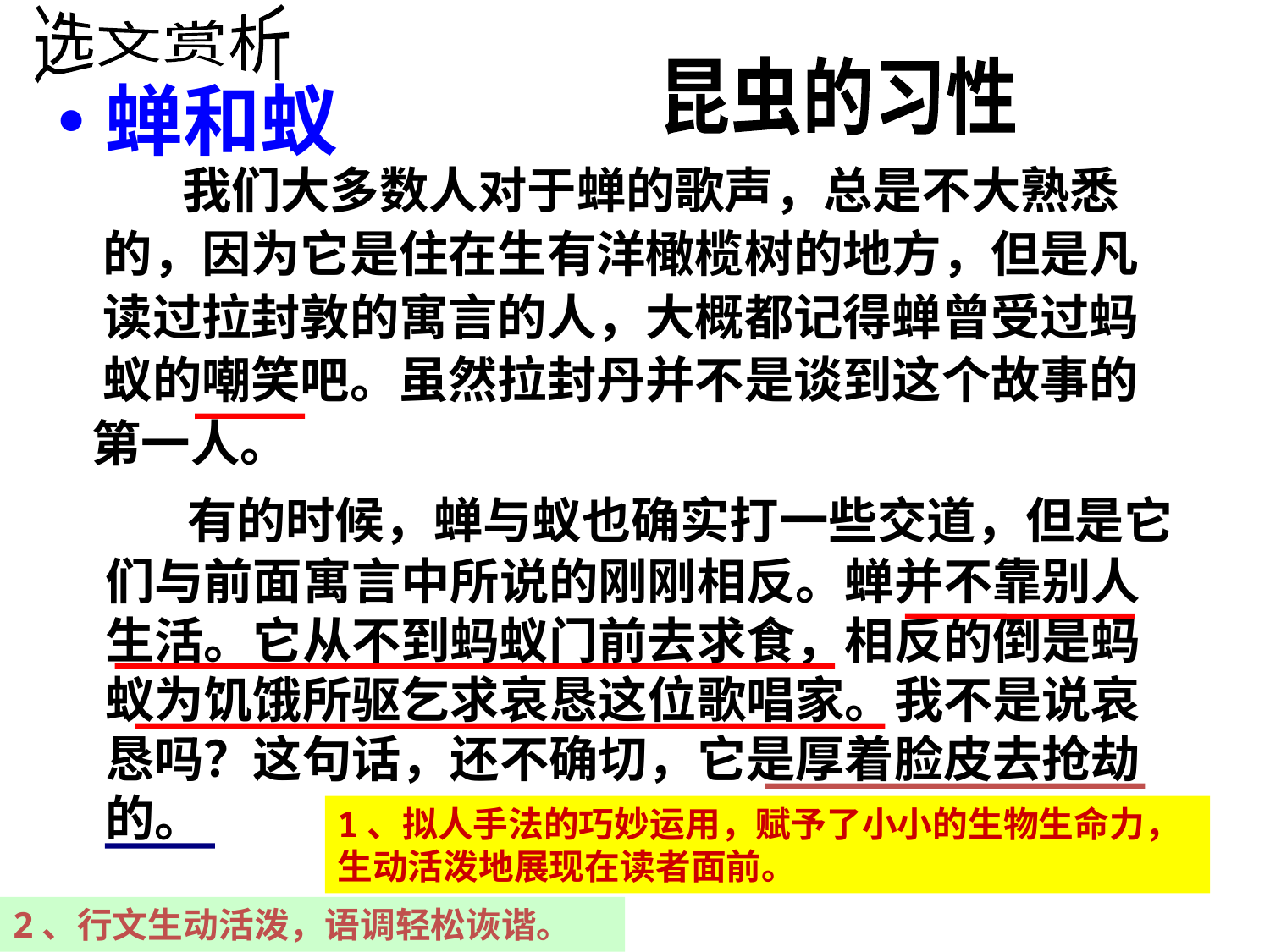

选文赏析
昆虫的习性
蝉和蚁
       我们大多数人对于蝉的歌声，总是不大熟悉
   的，因为它是住在生有洋橄榄树的地方，但是凡
   读过拉封敦的寓言的人，大概都记得蝉曾受过蚂
   蚁的嘲笑吧。虽然拉封丹并不是谈到这个故事的
  第一人。

         有的时候，蝉与蚁也确实打一些交道，但是它们与前面寓言中所说的刚刚相反。蝉并不靠别人生活。它从不到蚂蚁门前去求食，相反的倒是蚂蚁为饥饿所驱乞求哀恳这位歌唱家。我不是说哀恳吗？这句话，还不确切，它是厚着脸皮去抢劫的。

1、拟人手法的巧妙运用，赋予了小小的生物生命力，生动活泼地展现在读者面前。

2、行文生动活泼，语调轻松诙谐。